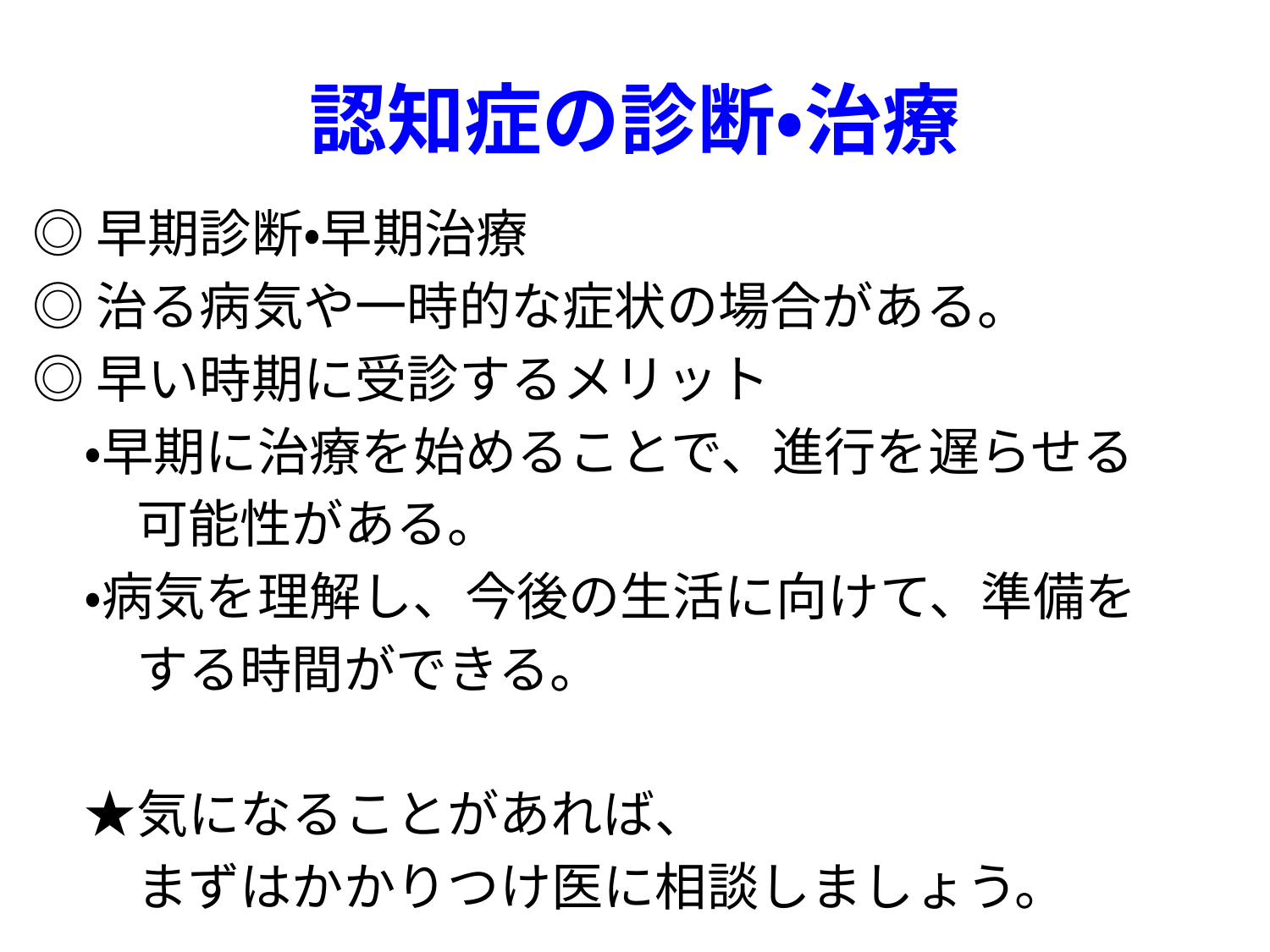

# 認知症の診断・治療
◎早期診断・早期治療
◎治る病気や一時的な症状の場合がある。
◎早い時期に受診するメリット
　・早期に治療を始めることで、進行を遅らせる
　　可能性がある。
　・病気を理解し、今後の生活に向けて、準備を
　　する時間ができる。

　★気になることがあれば、
　　まずはかかりつけ医に相談しましょう。